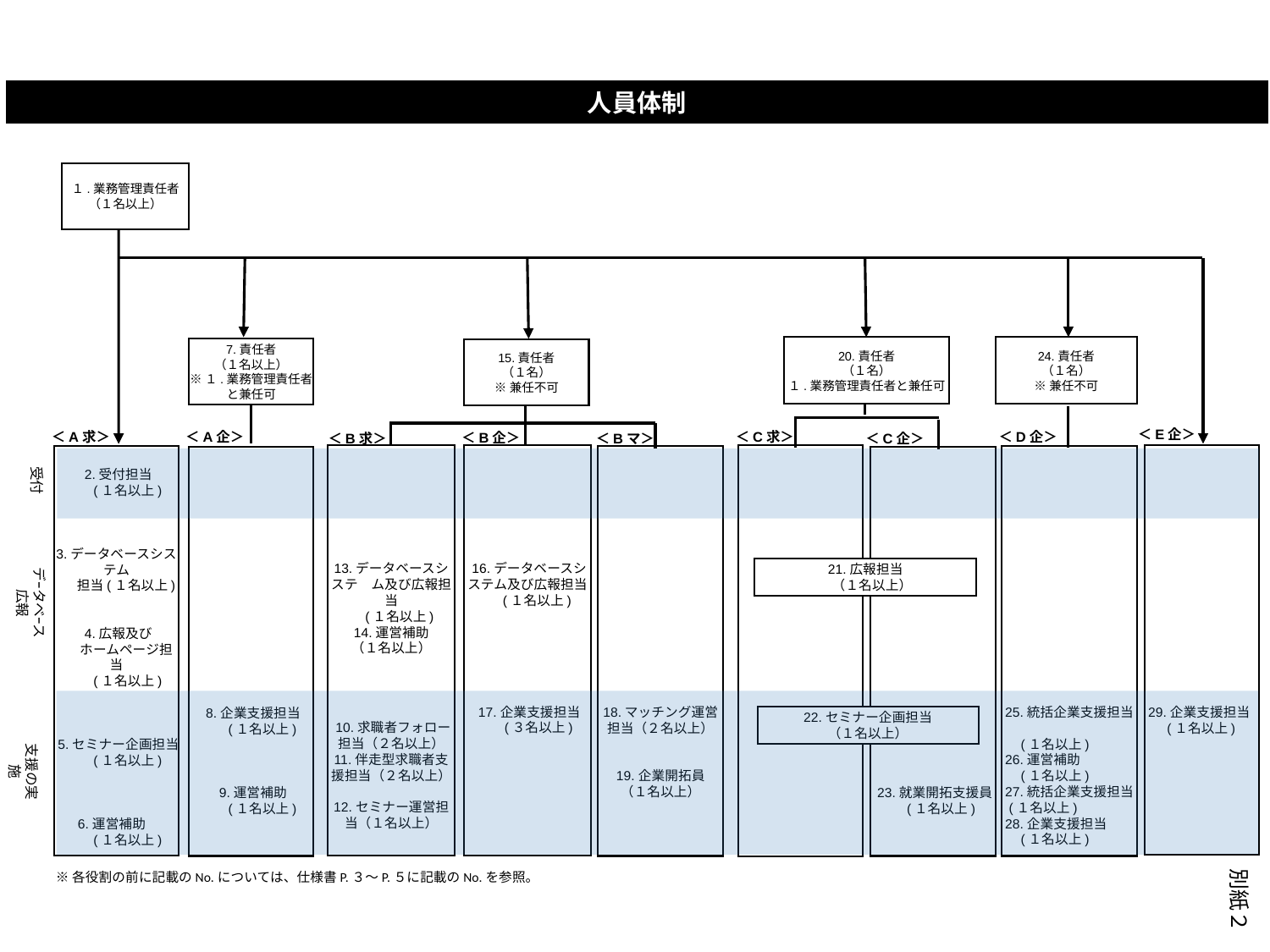

人員体制
１.業務管理責任者
（１名以上）
20.責任者
（１名）
１.業務管理責任者と兼任可
24.責任者
（１名）
※兼任不可
7.責任者
（１名以上）
※１.業務管理責任者と兼任可
15.責任者
（１名）
※兼任不可
＜E企＞
＜D企＞
＜A企＞
＜C求＞
＜B企＞
＜B求＞
＜Bマ＞
＜C企＞
＜A求＞

 16.データベースシステム及び広報担当
　 (１名以上)

 17.企業支援担当
 　(３名以上)

13.データベースシステ　ム及び広報担当
　(１名以上)
14.運営補助
（１名以上）

 10.求職者フォロー担当（２名以上）
11.伴走型求職者支援担当（２名以上）

12.セミナー運営担当（１名以上）

 29.企業支援担当
 　(１名以上)

 25.統括企業支援担当
　 (１名以上)
 26.運営補助
　 (１名以上)
 27.統括企業支援担当
  (１名以上)
 28.企業支援担当
　 (１名以上)

18.マッチング運営担当（２名以上）

19.企業開拓員
（１名以上）

 2.受付担当
 　(１名以上)

3.データベースシステム
 　担当(１名以上)

 4.広報及び
 　ホームページ担当
 　(１名以上)

 5.セミナー企画担当
 　(１名以上)

 6.運営補助
 　(１名以上)

 23.就業開拓支援員
　(１名以上)

 8.企業支援担当
 　(１名以上)

 9.運営補助
 　(１名以上)

受付
21.広報担当
　（１名以上）
デｰタベｰス
広報

22.セミナー企画担当
（１名以上）
支援の実施
※各役割の前に記載のNo.については、仕様書P.３～P.５に記載のNo.を参照。
別紙２